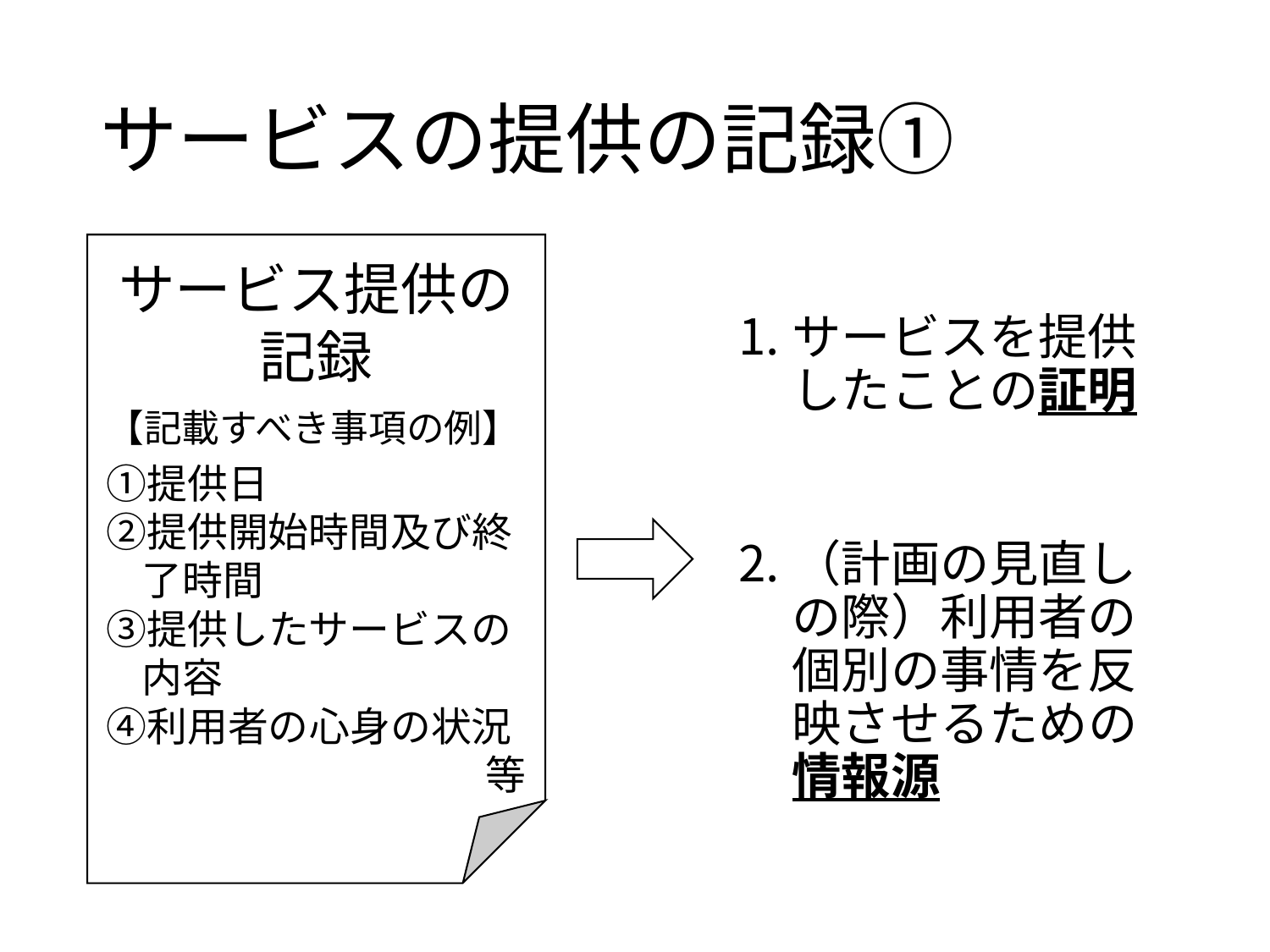

# サービスの提供の記録①
サービス提供の
記録
【記載すべき事項の例】
提供日
提供開始時間及び終了時間
提供したサービスの内容
利用者の心身の状況
等

サービスを提供したことの証明

（計画の見直しの際）利用者の個別の事情を反映させるための情報源